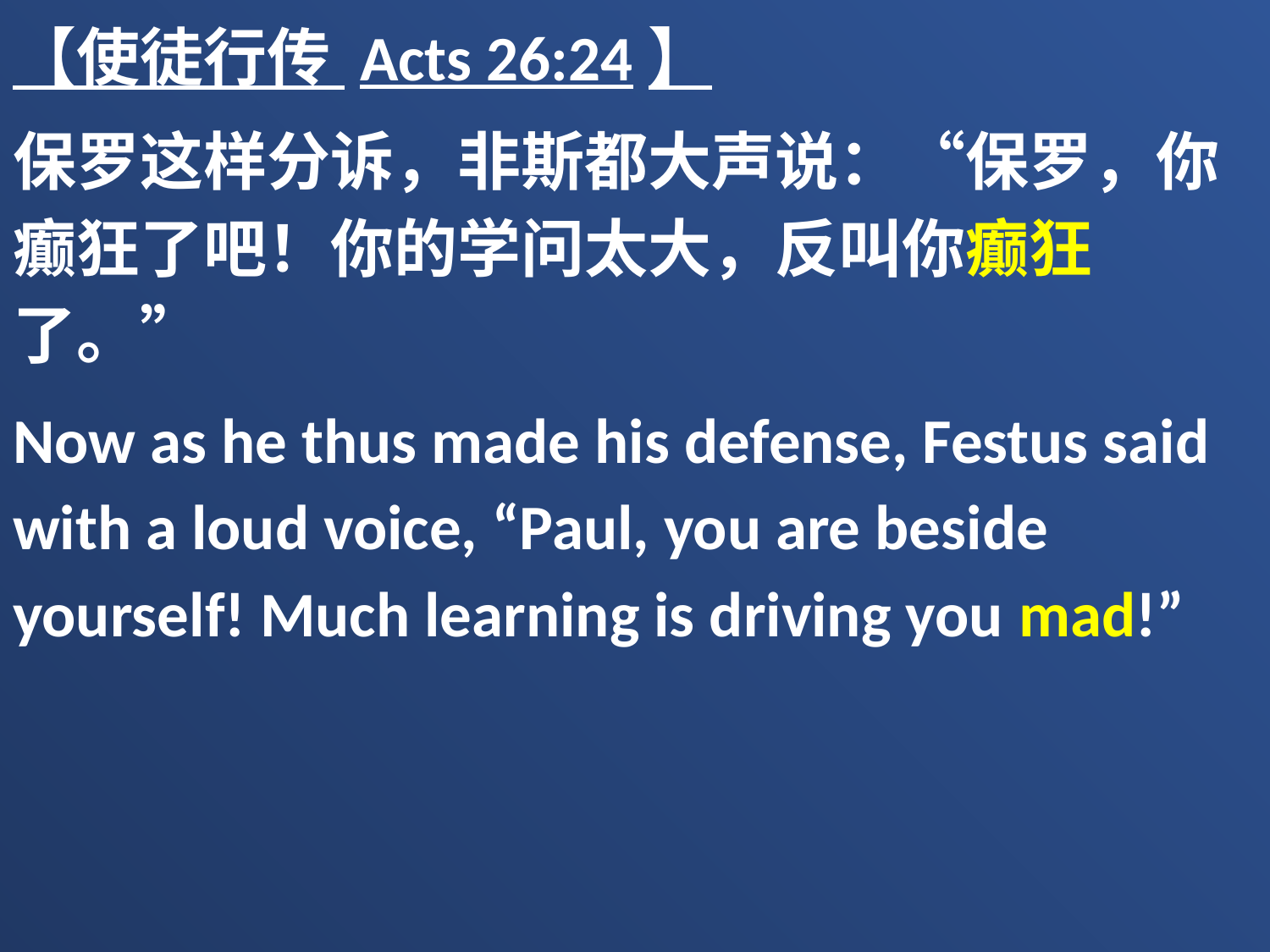

【使徒行传 Acts 26:24】
保罗这样分诉，非斯都大声说：“保罗，你癫狂了吧！你的学问太大，反叫你癫狂了。”
Now as he thus made his defense, Festus said with a loud voice, “Paul, you are beside yourself! Much learning is driving you mad!”